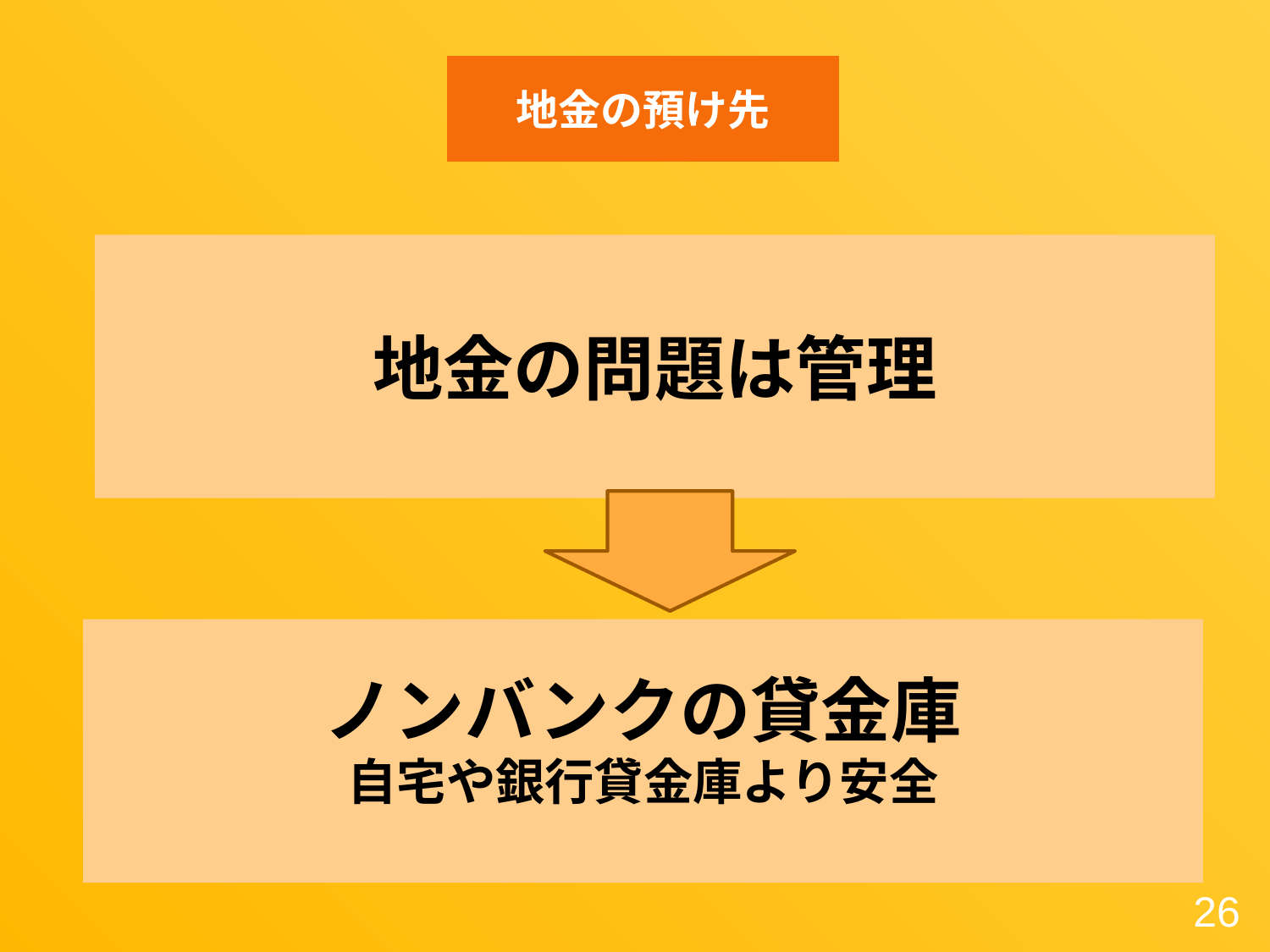

地金の預け先
地金の問題は管理

ノンバンクの貸金庫
自宅や銀行貸金庫より安全

26